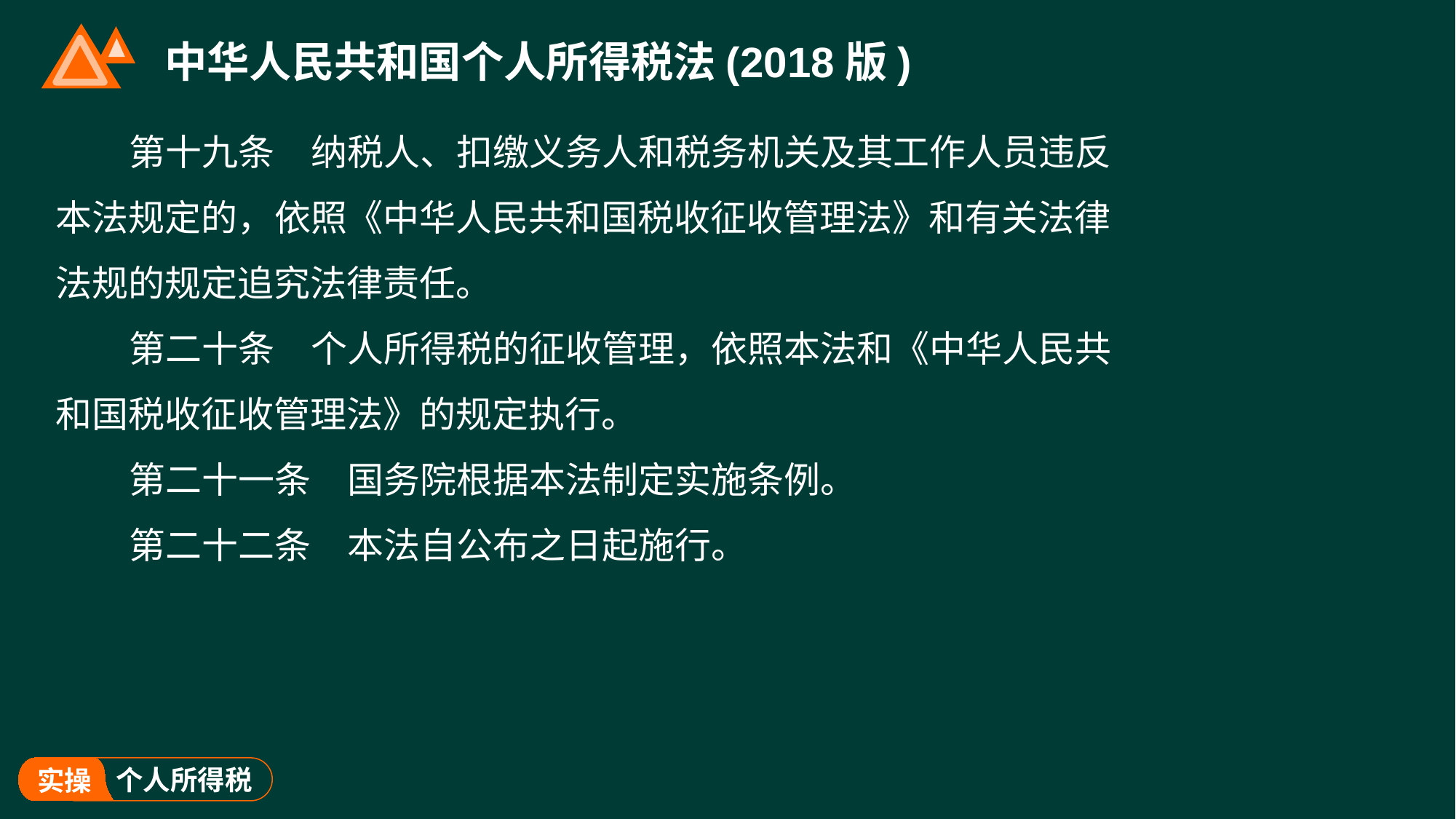

# 中华人民共和国个人所得税法(2018版)
第十九条　纳税人、扣缴义务人和税务机关及其工作人员违反本法规定的，依照《中华人民共和国税收征收管理法》和有关法律法规的规定追究法律责任。
第二十条　个人所得税的征收管理，依照本法和《中华人民共和国税收征收管理法》的规定执行。
第二十一条　国务院根据本法制定实施条例。
第二十二条　本法自公布之日起施行。